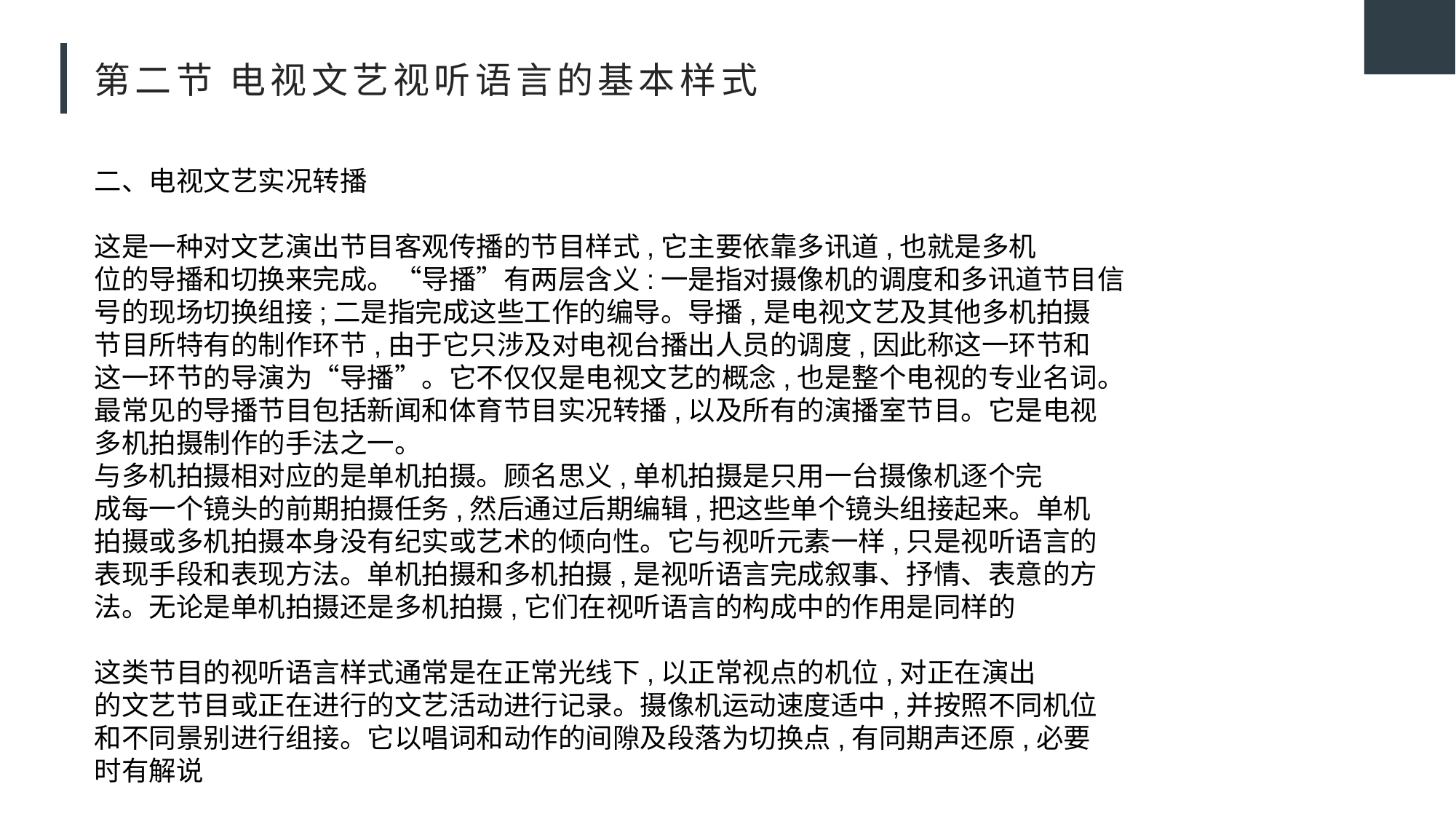

# 第二节 电视文艺视听语言的基本样式
二、电视文艺实况转播

这是一种对文艺演出节目客观传播的节目样式,它主要依靠多讯道,也就是多机
位的导播和切换来完成。“导播”有两层含义:一是指对摄像机的调度和多讯道节目信
号的现场切换组接;二是指完成这些工作的编导。导播,是电视文艺及其他多机拍摄
节目所特有的制作环节,由于它只涉及对电视台播出人员的调度,因此称这一环节和
这一环节的导演为“导播”。它不仅仅是电视文艺的概念,也是整个电视的专业名词。
最常见的导播节目包括新闻和体育节目实况转播,以及所有的演播室节目。它是电视
多机拍摄制作的手法之一。
与多机拍摄相对应的是单机拍摄。顾名思义,单机拍摄是只用一台摄像机逐个完
成每一个镜头的前期拍摄任务,然后通过后期编辑,把这些单个镜头组接起来。单机
拍摄或多机拍摄本身没有纪实或艺术的倾向性。它与视听元素一样,只是视听语言的
表现手段和表现方法。单机拍摄和多机拍摄,是视听语言完成叙事、抒情、表意的方
法。无论是单机拍摄还是多机拍摄,它们在视听语言的构成中的作用是同样的

这类节目的视听语言样式通常是在正常光线下,以正常视点的机位,对正在演出
的文艺节目或正在进行的文艺活动进行记录。摄像机运动速度适中,并按照不同机位
和不同景别进行组接。它以唱词和动作的间隙及段落为切换点,有同期声还原,必要
时有解说